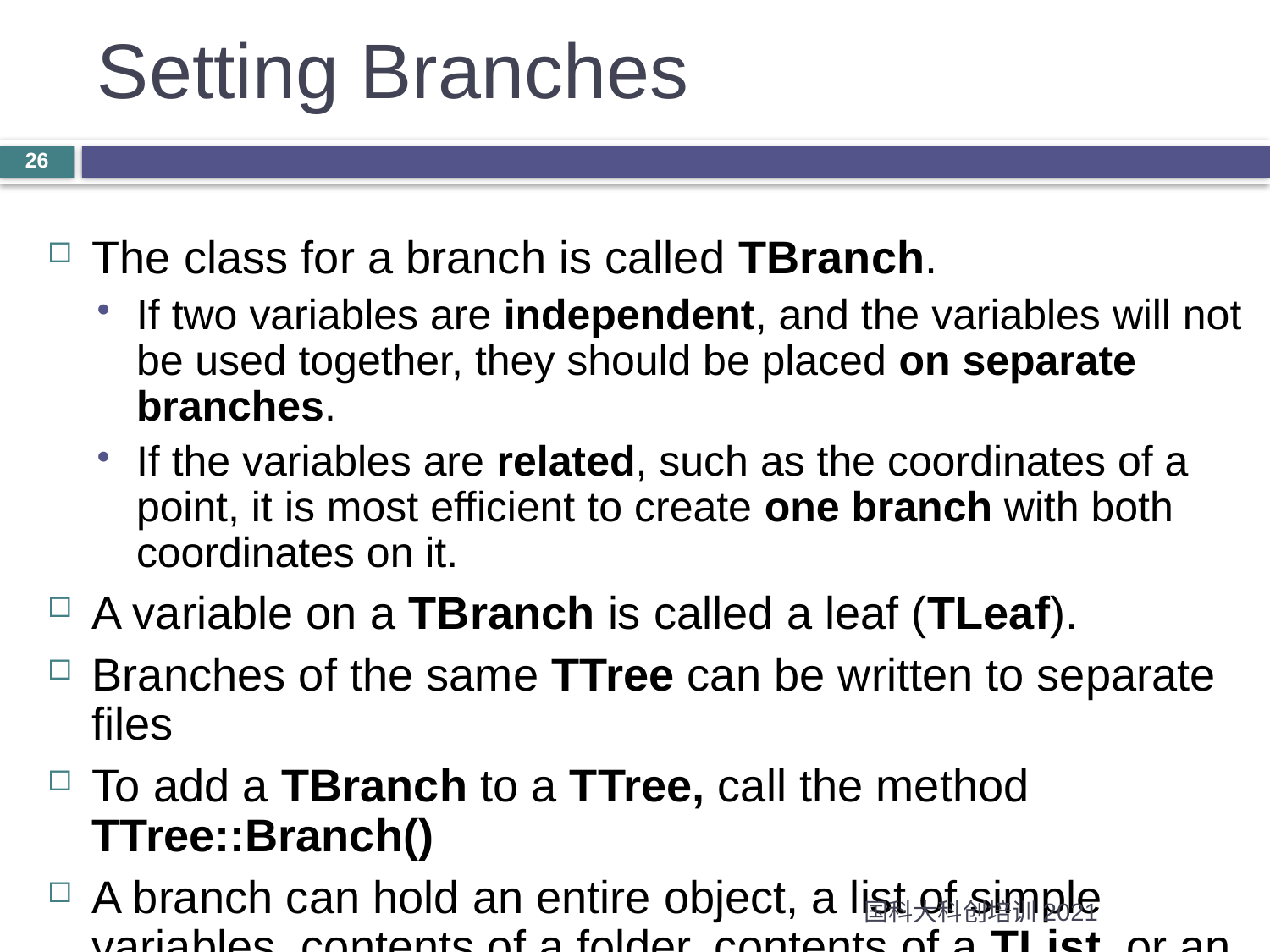

Setting Branches
The class for a branch is called TBranch.
If two variables are independent, and the variables will not be used together, they should be placed on separate branches.
If the variables are related, such as the coordinates of a point, it is most efficient to create one branch with both coordinates on it.
A variable on a TBranch is called a leaf (TLeaf).
Branches of the same TTree can be written to separate files
To add a TBranch to a TTree, call the method TTree::Branch()
A branch can hold an entire object, a list of simple variables, contents of a folder, contents of a TList, or an array of objects.
国科大科创培训2021
26